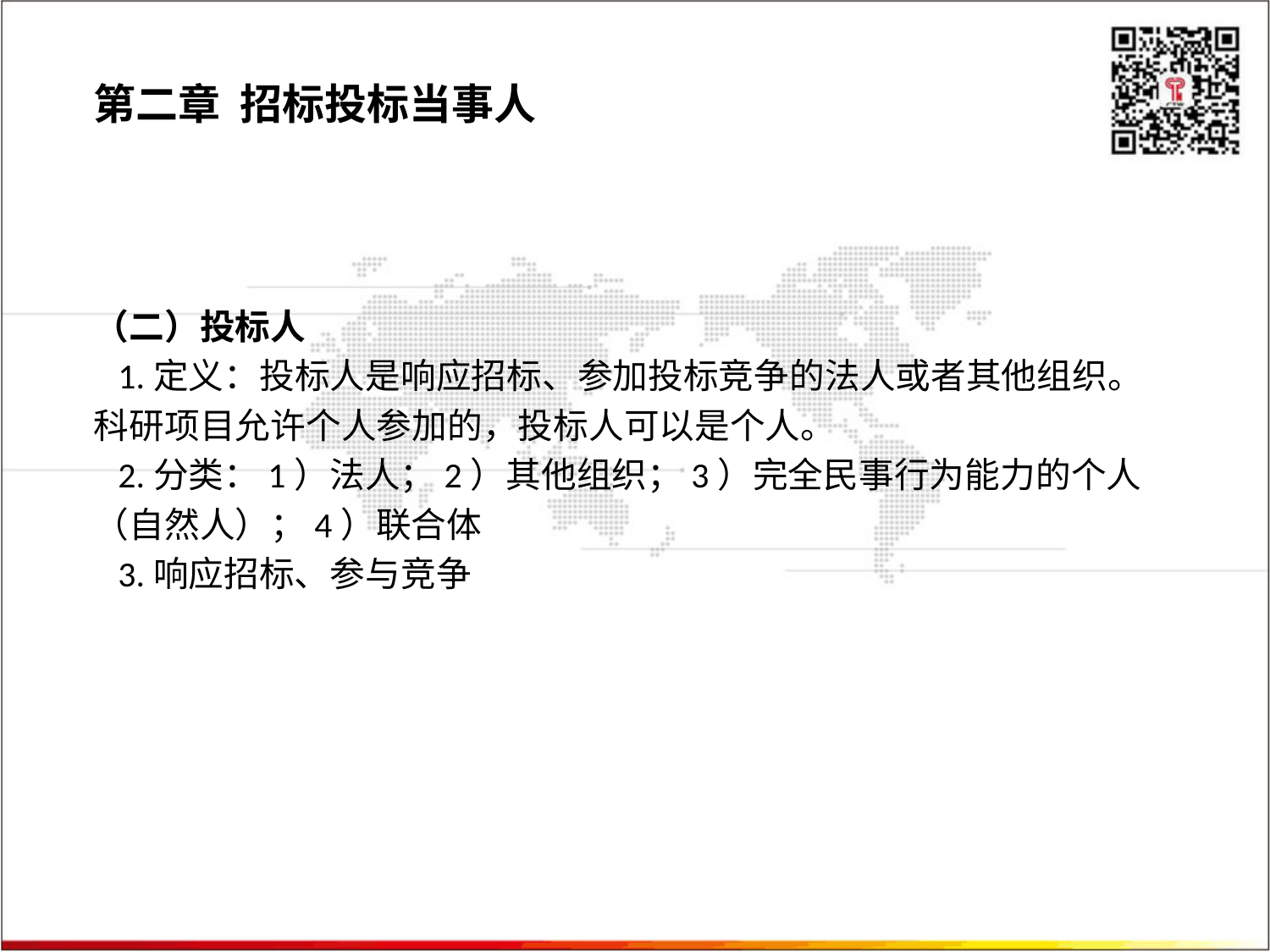

第二章  招标投标当事人
（二）投标人
   1.定义：投标人是响应招标、参加投标竞争的法人或者其他组织。科研项目允许个人参加的，投标人可以是个人。
   2.分类：1）法人；2）其他组织；3）完全民事行为能力的个人（自然人）；4）联合体
   3.响应招标、参与竞争